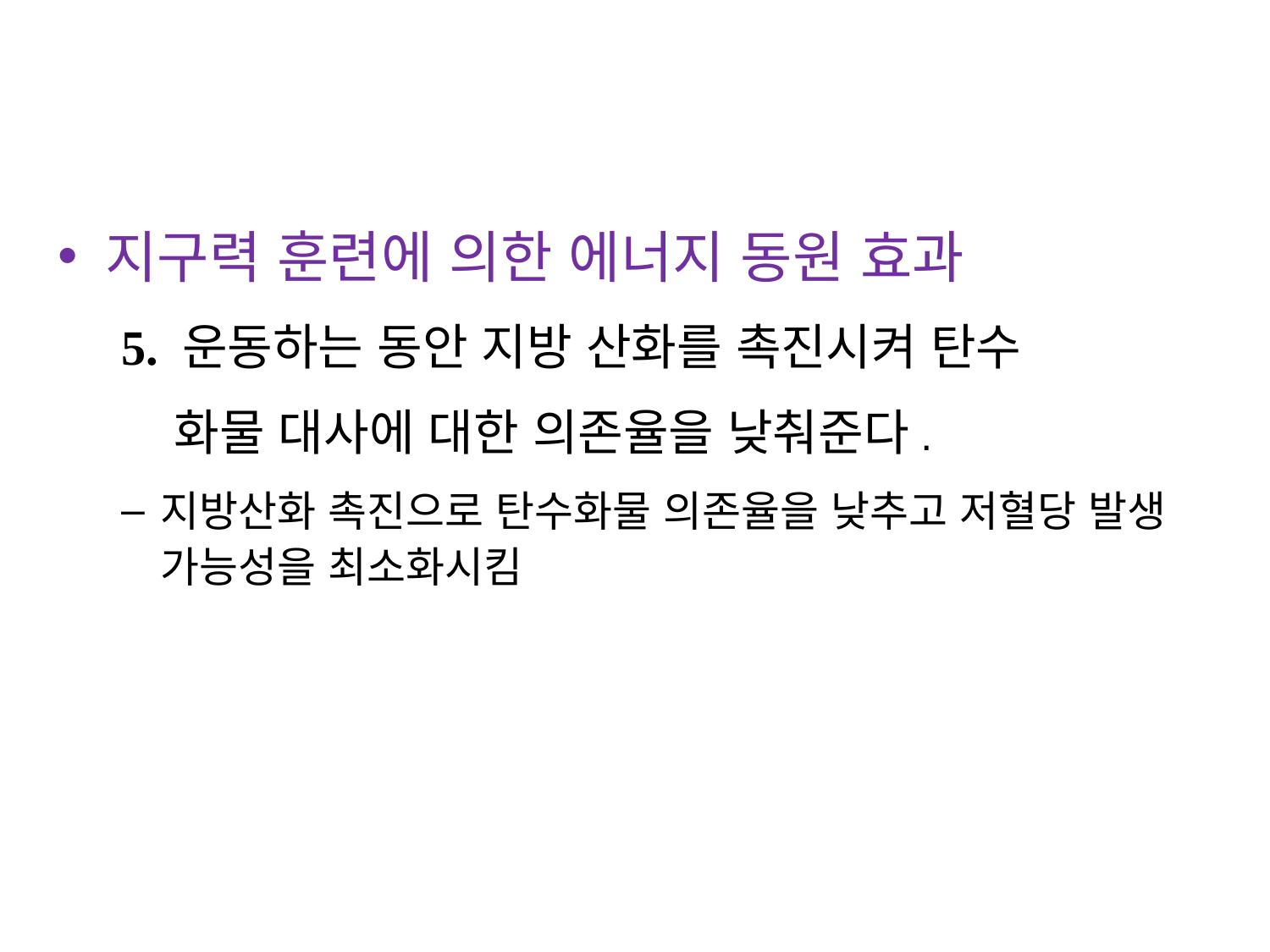

지구력 훈련에 의한 에너지 동원 효과
5. 운동하는 동안 지방 산화를 촉진시켜 탄수
   화물 대사에 대한 의존율을 낮춰준다.
지방산화 촉진으로 탄수화물 의존율을 낮추고 저혈당 발생 가능성을 최소화시킴